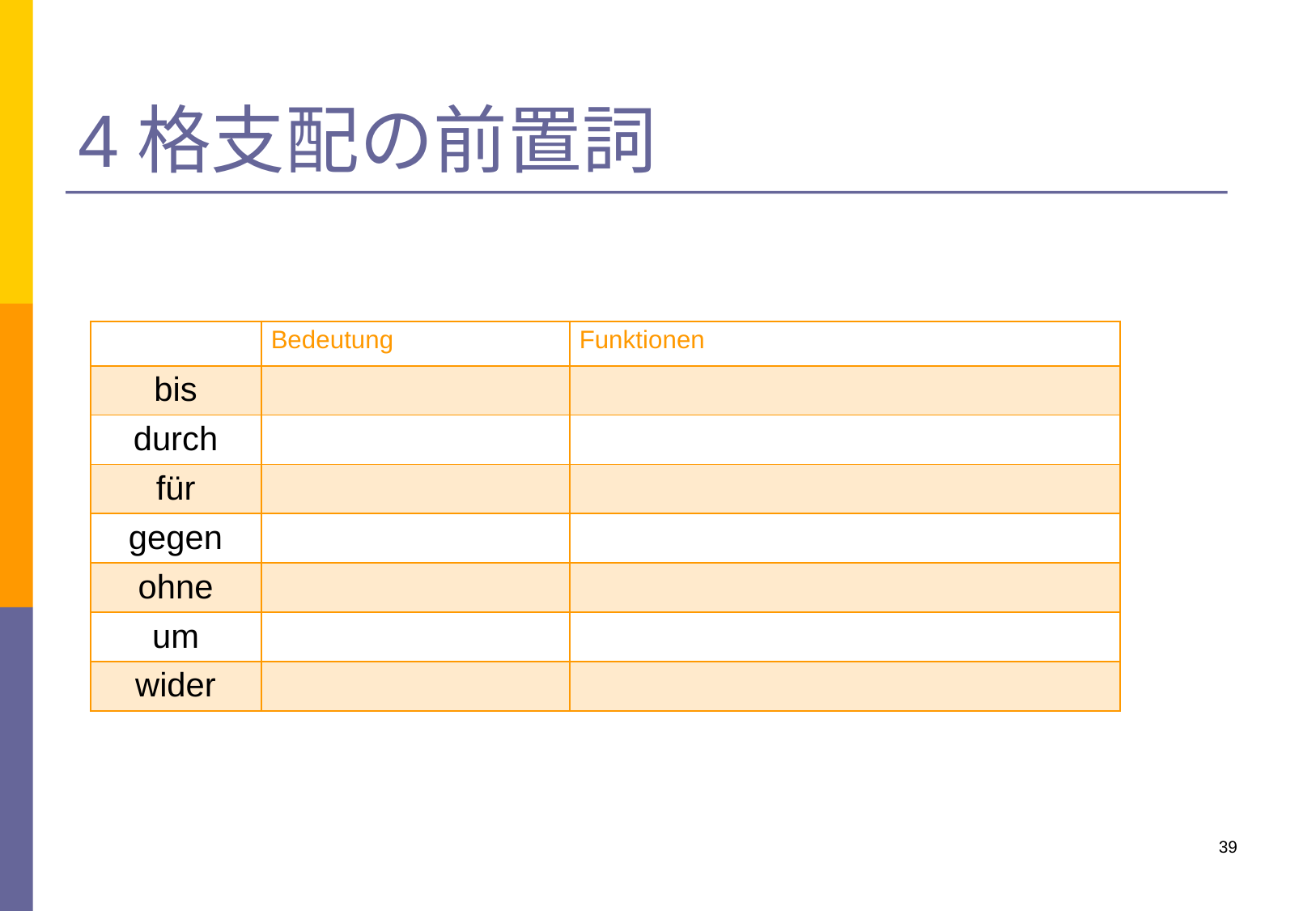

# 4格支配の前置詞
|  | Bedeutung | Funktionen |
| --- | --- | --- |
| bis |  |  |
| durch |  |  |
| für |  |  |
| gegen |  |  |
| ohne |  |  |
| um |  |  |
| wider |  |  |
39